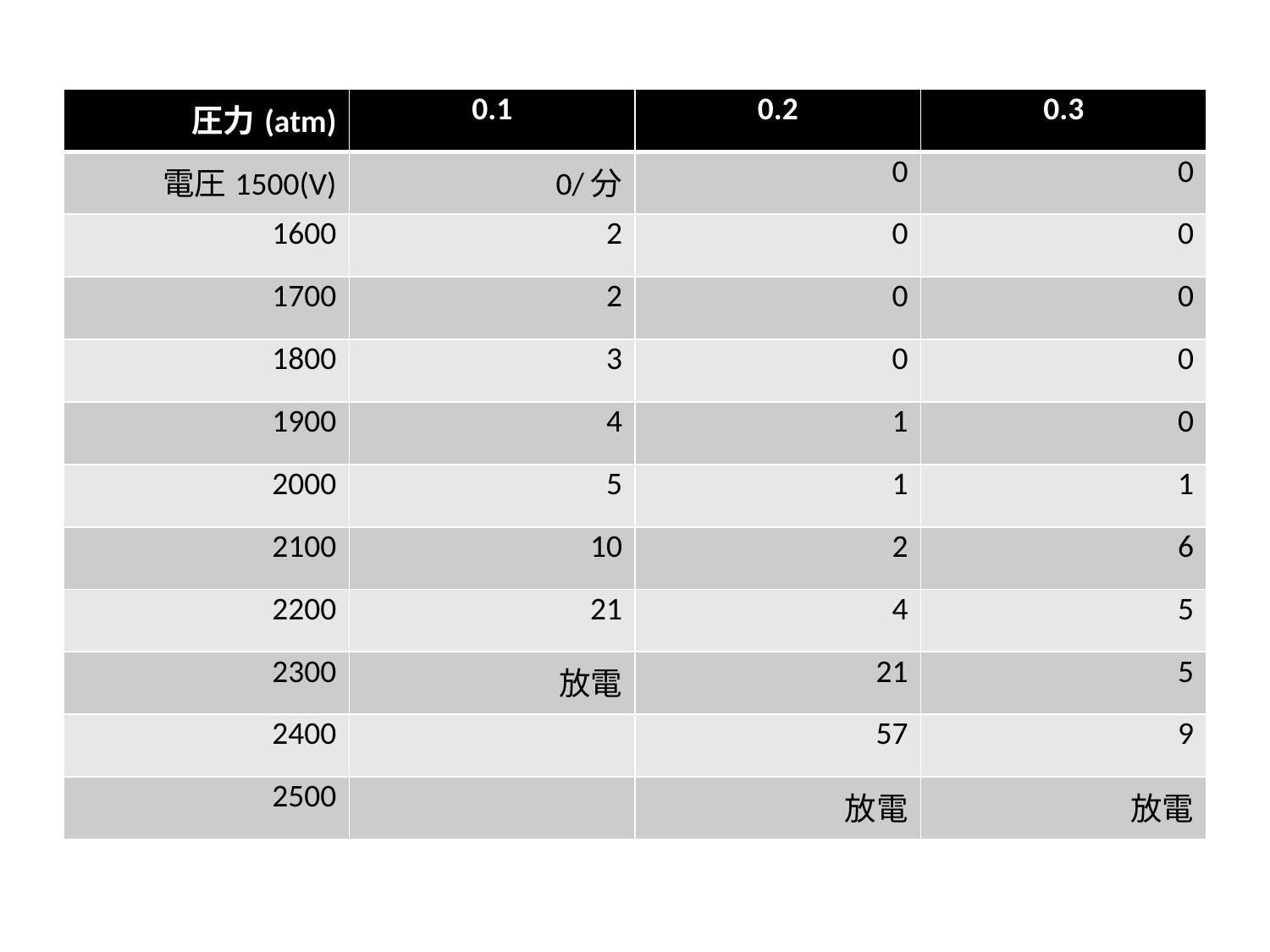

# dak
| 圧力(atm) | 0.1 | 0.2 | 0.3 |
| --- | --- | --- | --- |
| 電圧1500(V) | 0/分 | 0 | 0 |
| 1600 | 2 | 0 | 0 |
| 1700 | 2 | 0 | 0 |
| 1800 | 3 | 0 | 0 |
| 1900 | 4 | 1 | 0 |
| 2000 | 5 | 1 | 1 |
| 2100 | 10 | 2 | 6 |
| 2200 | 21 | 4 | 5 |
| 2300 | 放電 | 21 | 5 |
| 2400 |  | 57 | 9 |
| 2500 |  | 放電 | 放電 |